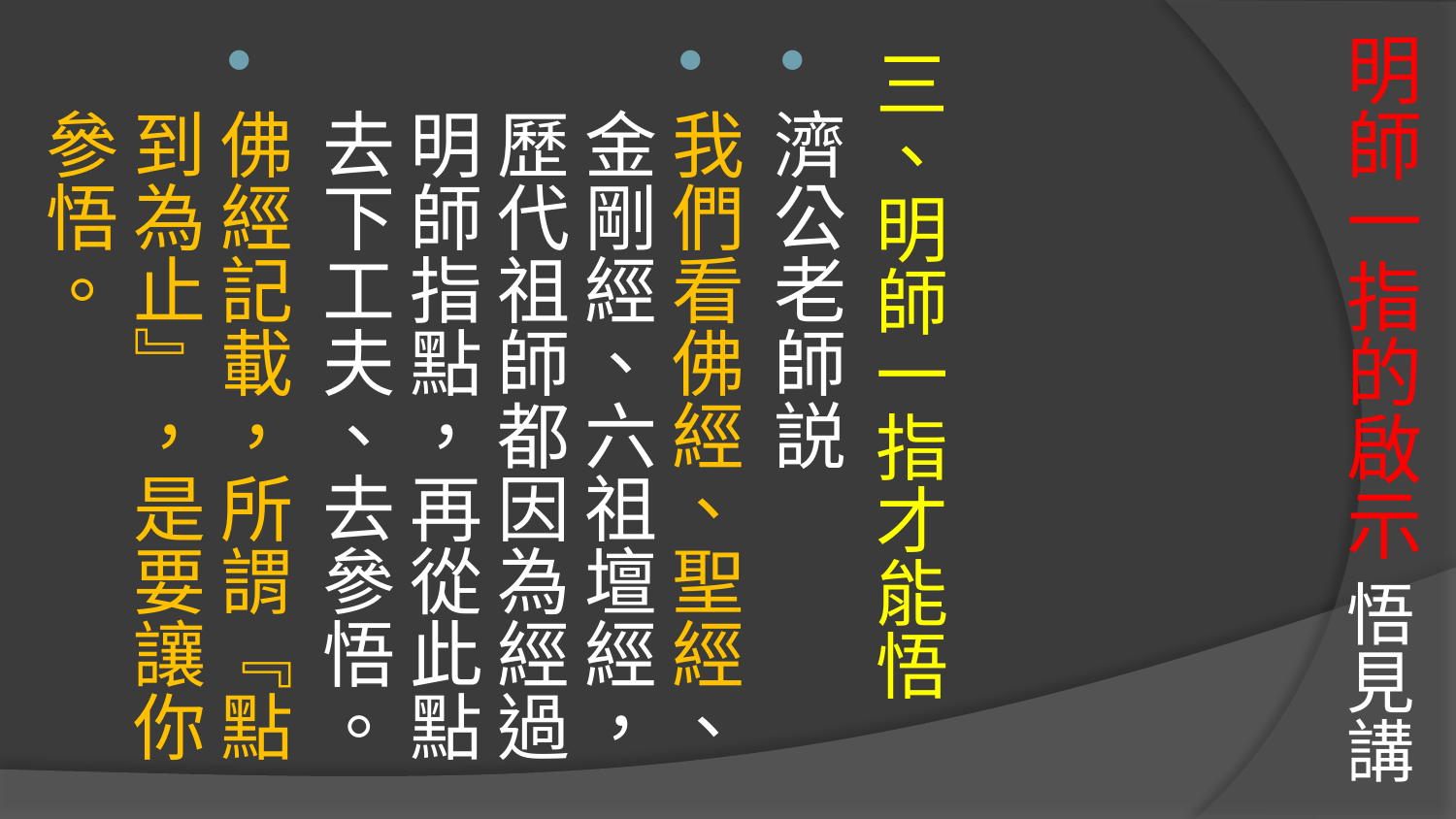

# 明師一指的啟示 悟見講
三、明師一指才能悟
濟公老師説
我們看佛經、聖經、金剛經、六祖壇經，歷代祖師都因為經過明師指點，再從此點去下工夫、去參悟。
佛經記載，所謂『點到為止』，是要讓你參悟。